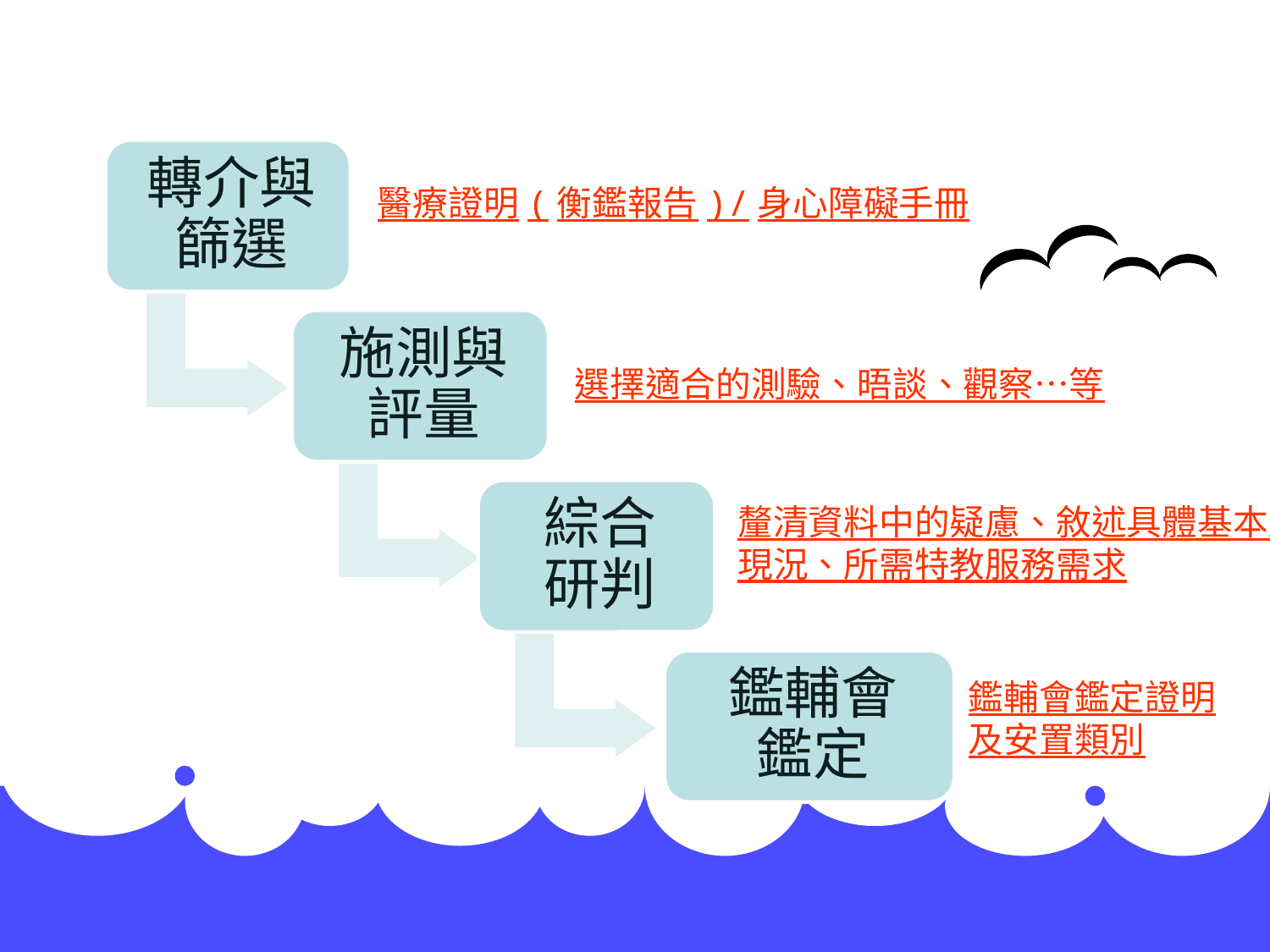

轉介與篩選
施測與評量
綜合 研判
鑑輔會 鑑定
醫療證明(衡鑑報告)/身心障礙手冊
選擇適合的測驗、晤談、觀察…等
釐清資料中的疑慮、敘述具體基本能力現況、所需特教服務需求
鑑輔會鑑定證明及安置類別